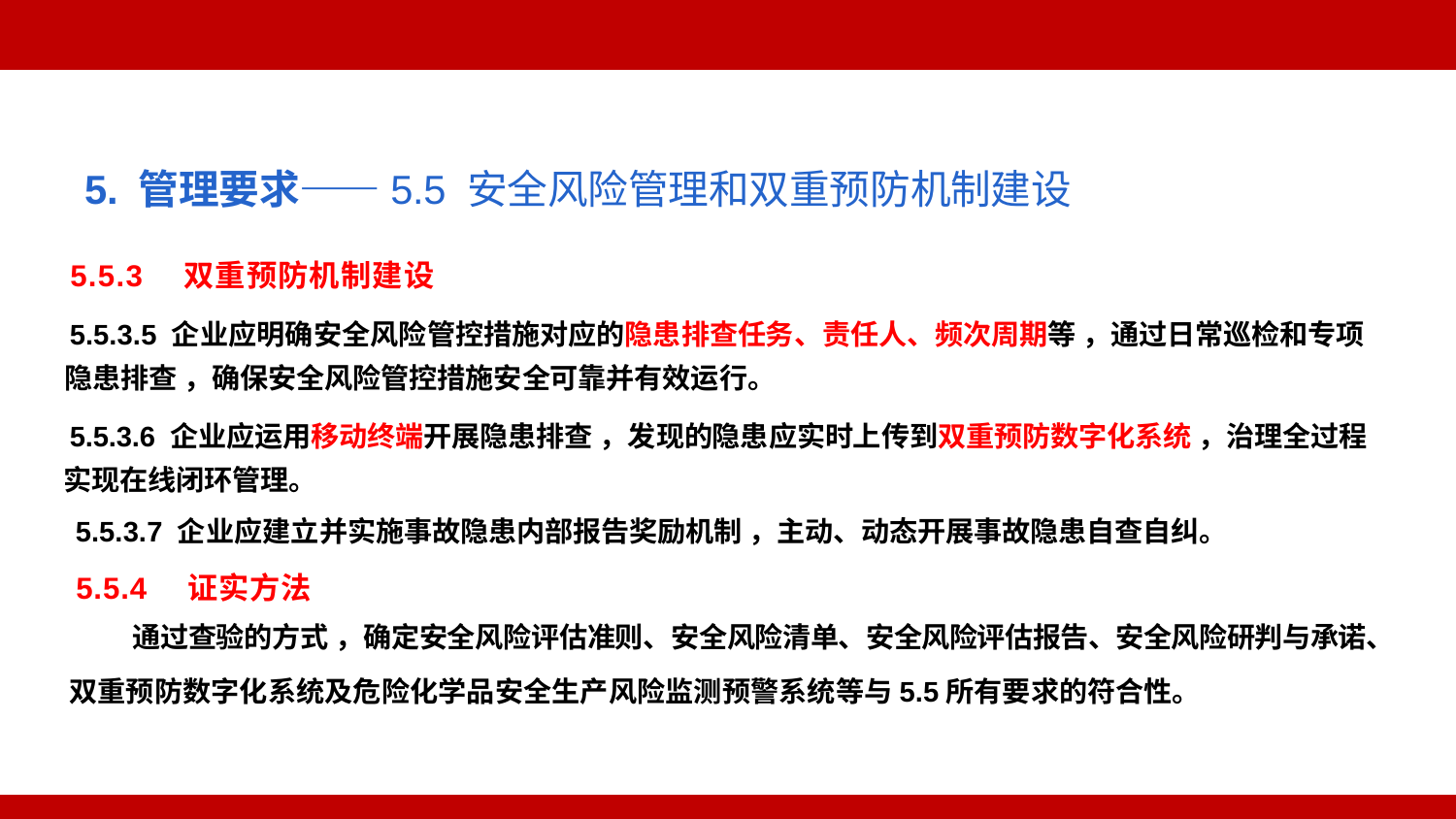

5. 管理要求——5.5 安全风险管理和双重预防机制建设

5.5.3   双重预防机制建设
5.5.3.5 企业应明确安全风险管控措施对应的隐患排查任务、责任人、频次周期等 ，通过日常巡检和专项     隐患排查 ，确保安全风险管控措施安全可靠并有效运行。
5.5.3.6 企业应运用移动终端开展隐患排查 ，发现的隐患应实时上传到双重预防数字化系统 ，治理全过程     实现在线闭环管理。
5.5.3.7 企业应建立并实施事故隐患内部报告奖励机制 ，主动、动态开展事故隐患自查自纠。
5.5.4   证实方法
通过查验的方式 ，确定安全风险评估准则、安全风险清单、安全风险评估报告、安全风险研判与承诺、
双重预防数字化系统及危险化学品安全生产风险监测预警系统等与5.5所有要求的符合性。